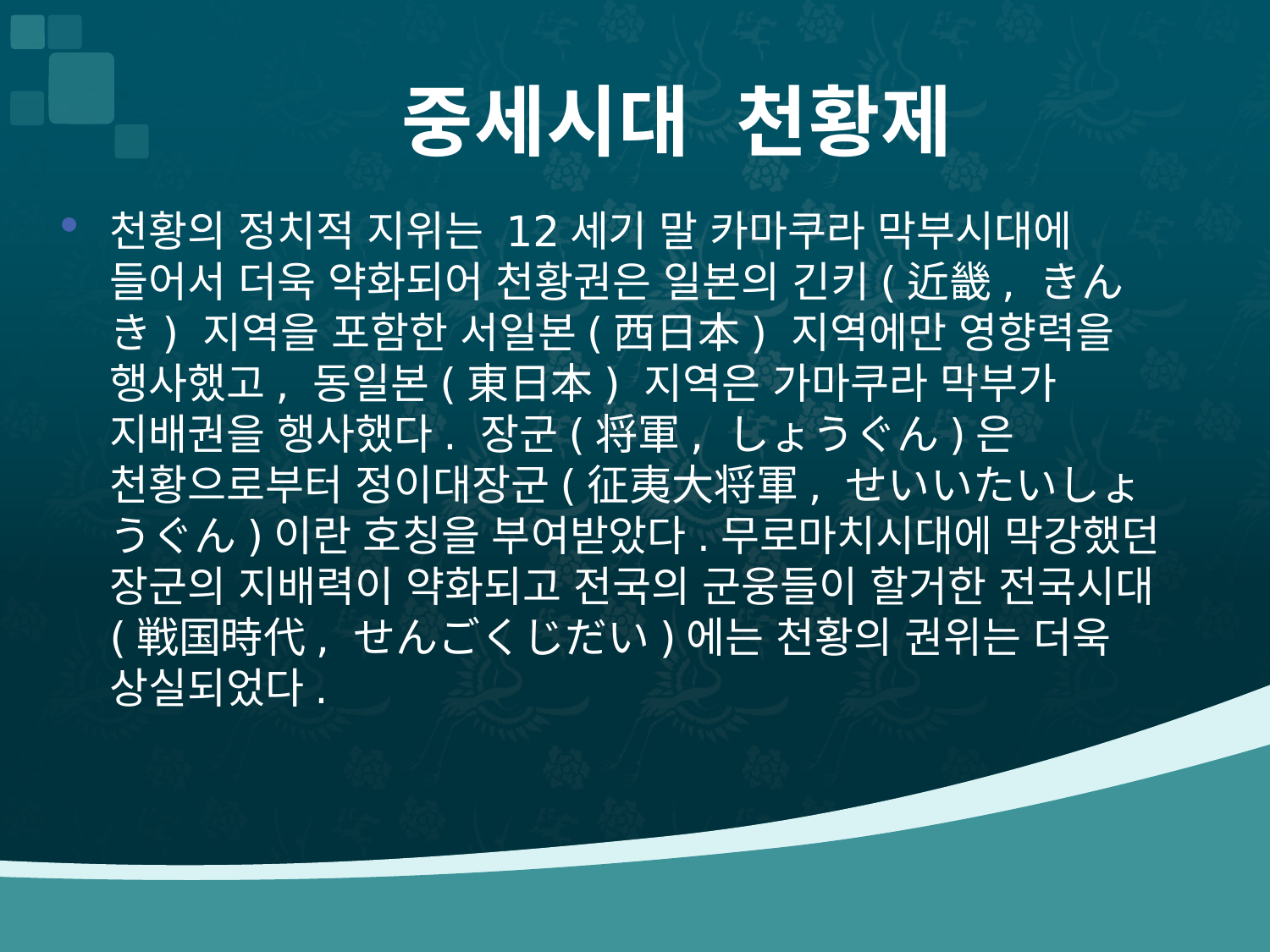

# 중세시대  천황제
천황의 정치적 지위는 12세기 말 카마쿠라 막부시대에 들어서 더욱 약화되어 천황권은 일본의 긴키(近畿, きんき) 지역을 포함한 서일본(西日本) 지역에만 영향력을 행사했고, 동일본(東日本) 지역은 가마쿠라 막부가 지배권을 행사했다. 장군(将軍, しょうぐん)은 천황으로부터 정이대장군(征夷大将軍, せいいたいしょうぐん)이란 호칭을 부여받았다.무로마치시대에 막강했던 장군의 지배력이 약화되고 전국의 군웅들이 할거한 전국시대(戦国時代, せんごくじだい)에는 천황의 권위는 더욱 상실되었다.